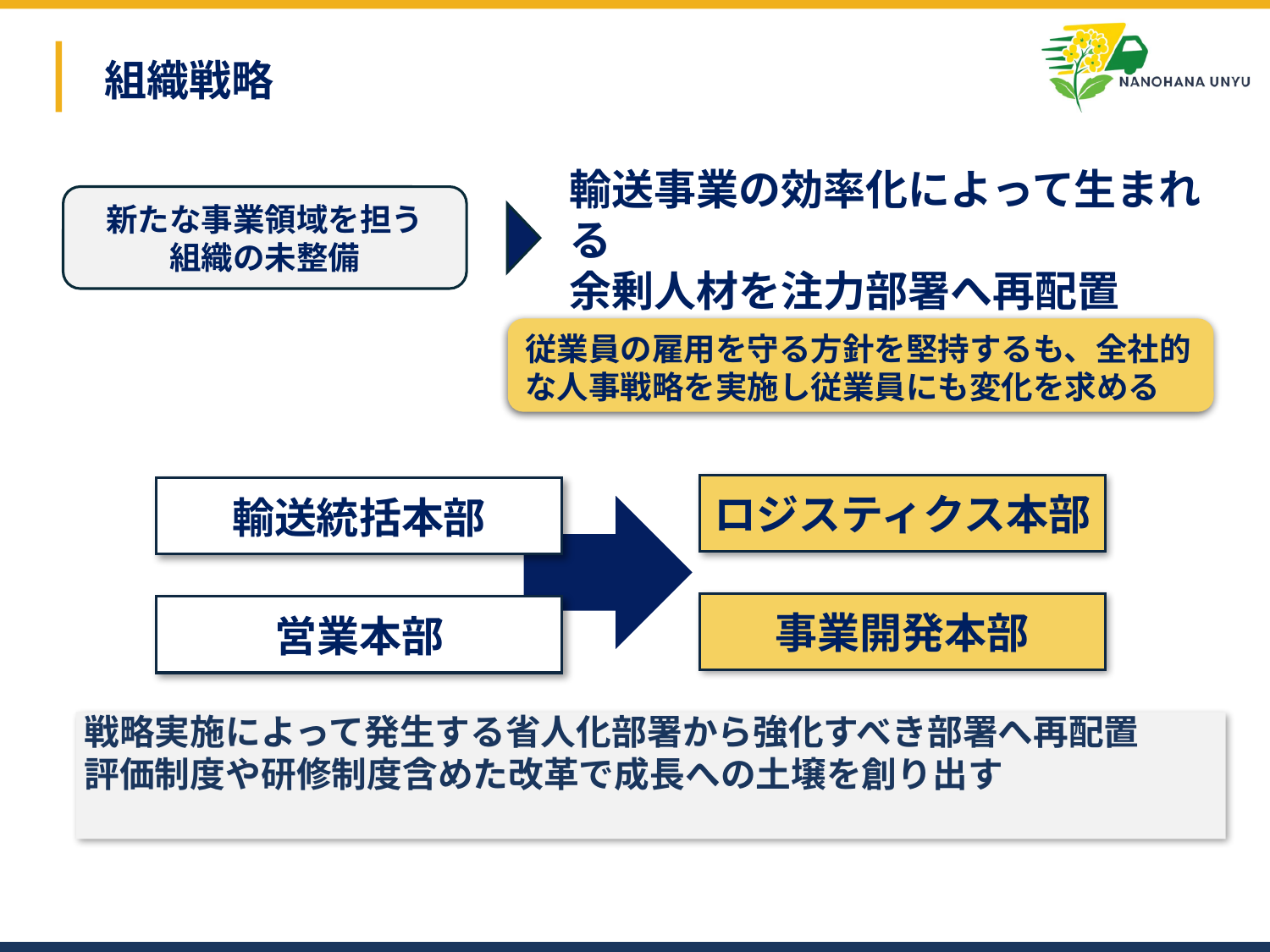

組織戦略
新たな事業領域を担う
組織の未整備
輸送事業の効率化によって生まれる
余剰人材を注力部署へ再配置

従業員の雇用を守る方針を堅持するも、全社的な人事戦略を実施し従業員にも変化を求める
ロジスティクス本部
輸送統括本部

事業開発本部
営業本部
戦略実施によって発生する省人化部署から強化すべき部署へ再配置
評価制度や研修制度含めた改革で成長への土壌を創り出す